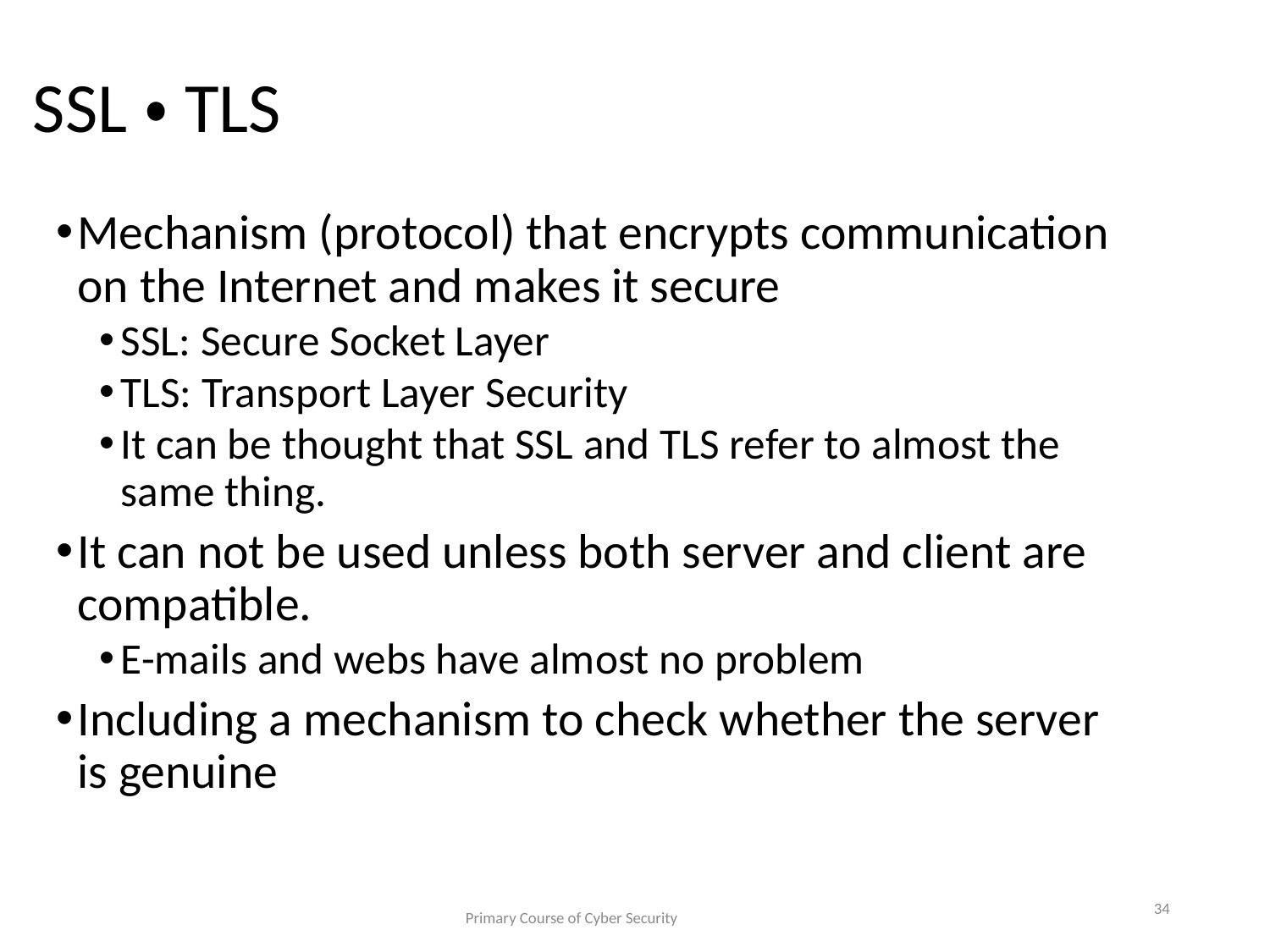

# SSL・TLS
Mechanism (protocol) that encrypts communication on the Internet and makes it secure
SSL: Secure Socket Layer
TLS: Transport Layer Security
It can be thought that SSL and TLS refer to almost the same thing.
It can not be used unless both server and client are compatible.
E-mails and webs have almost no problem
Including a mechanism to check whether the server is genuine
34
Primary Course of Cyber Security